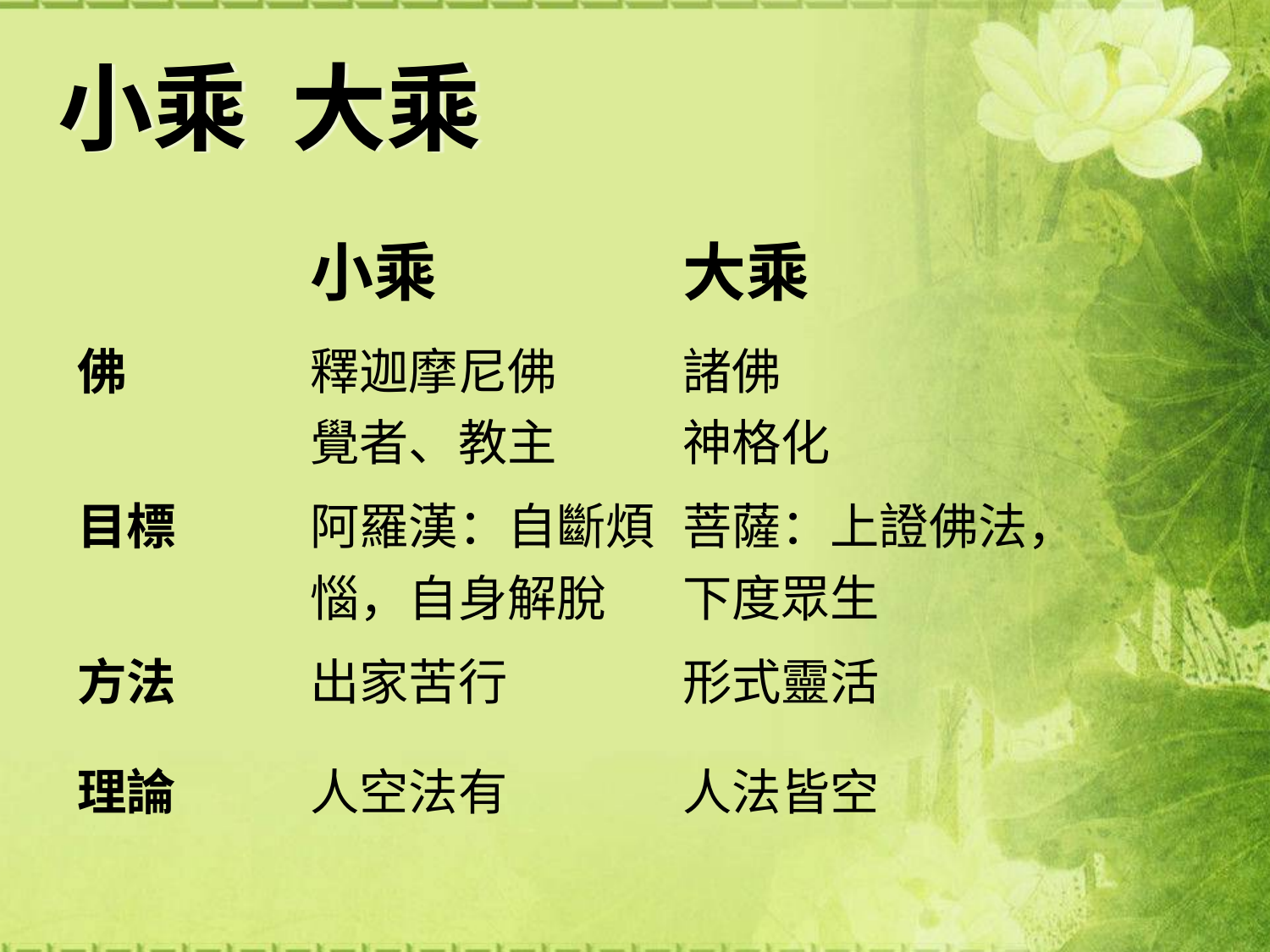

# 小乘  大乘
|  | 小乘 | 大乘 |
| --- | --- | --- |
| 佛 | 釋迦摩尼佛 覺者、教主 | 諸佛 神格化 |
| 目標 | 阿羅漢：自斷煩惱，自身解脫 | 菩薩：上證佛法，下度眾生 |
| 方法 | 出家苦行 | 形式靈活 |
| 理論 | 人空法有 | 人法皆空 |